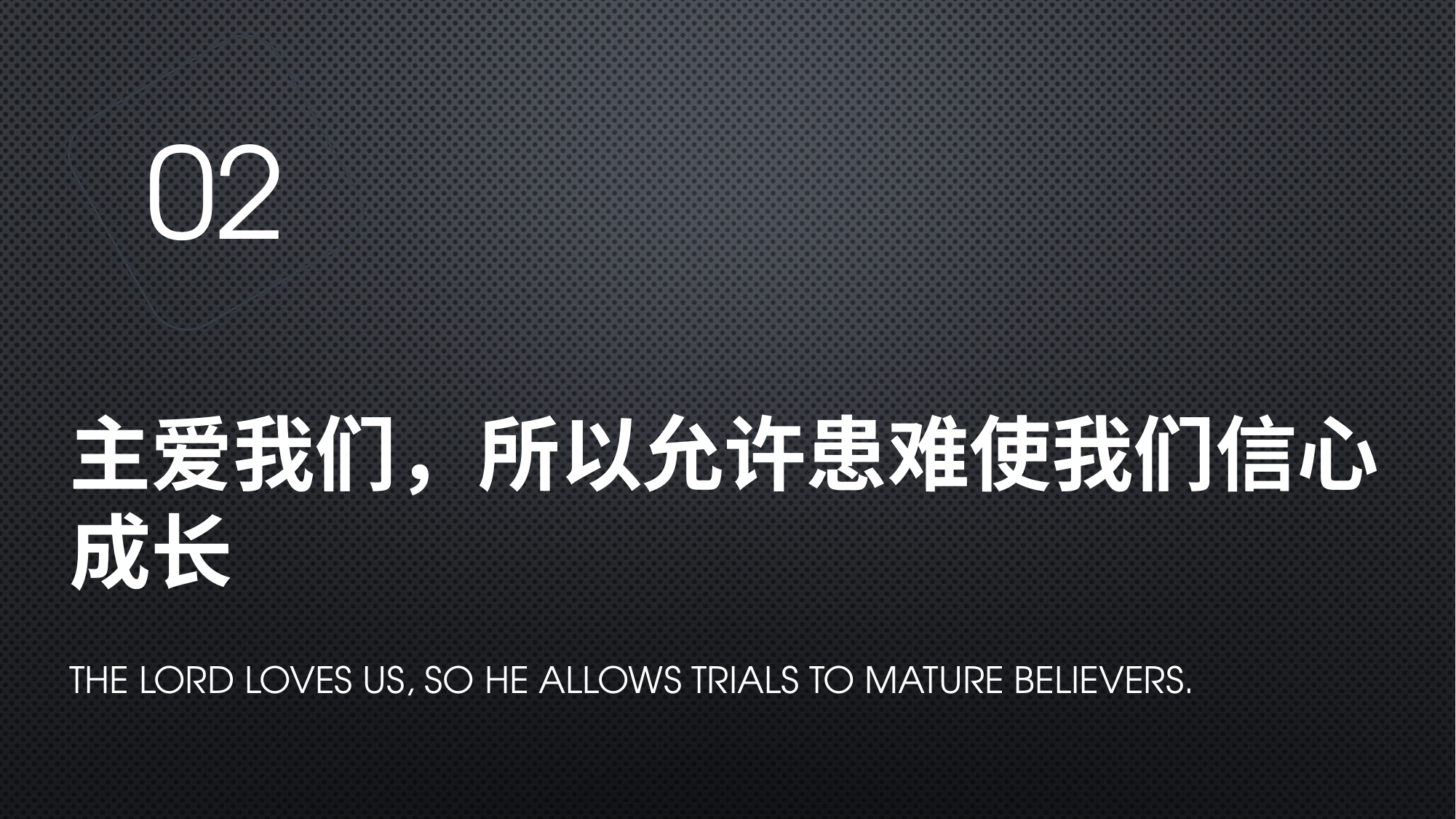

02
# 主爱我们，所以允许患难使我们信心成长
The Lord loves us, so He allows trials to mature believers.